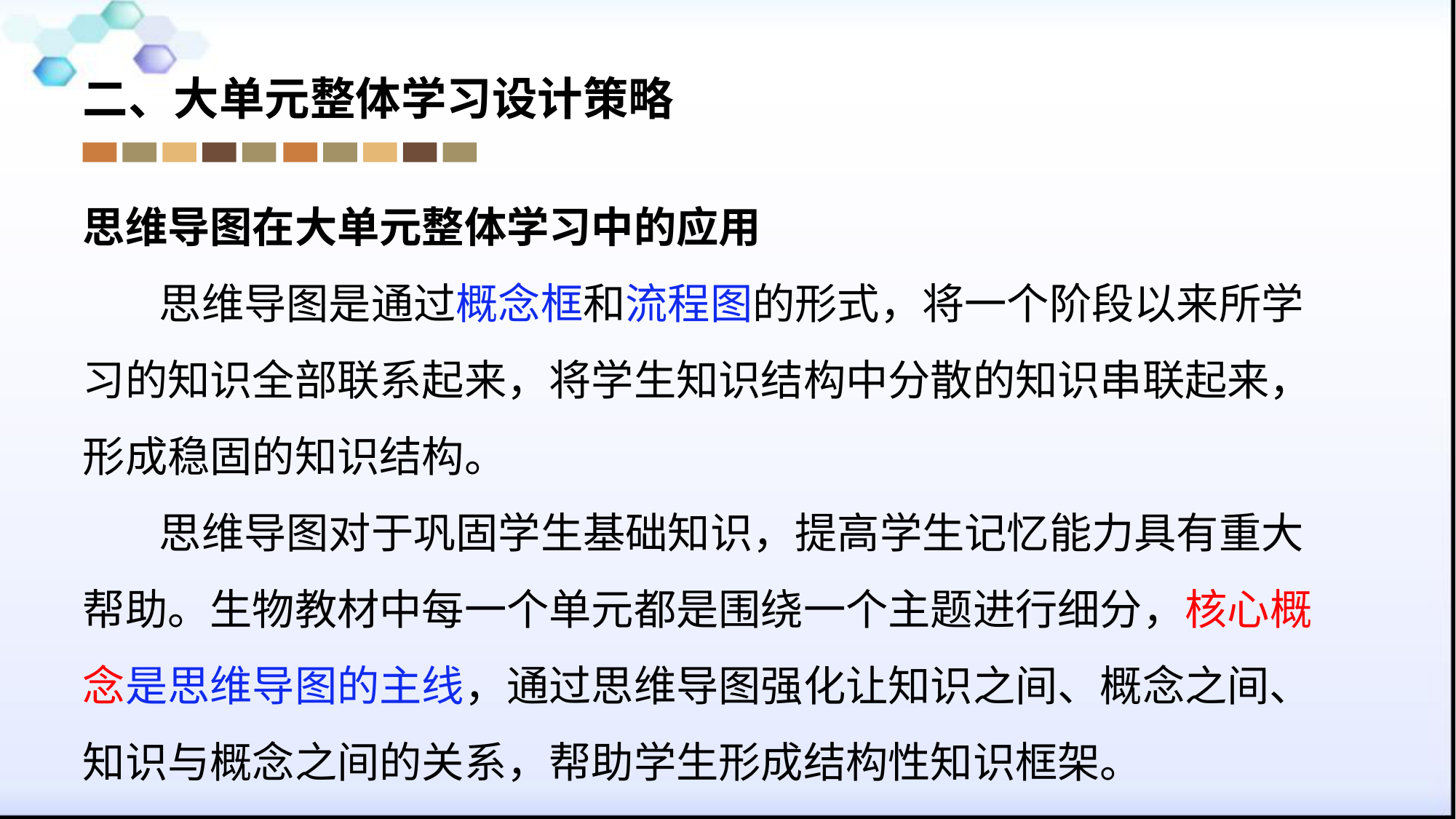

二、大单元整体学习设计策略

思维导图在大单元整体学习中的应用
       思维导图是通过概念框和流程图的形式，将一个阶段以来所学习的知识全部联系起来，将学生知识结构中分散的知识串联起来，形成稳固的知识结构。
       思维导图对于巩固学生基础知识，提高学生记忆能力具有重大帮助。生物教材中每一个单元都是围绕一个主题进行细分，核心概念是思维导图的主线，通过思维导图强化让知识之间、概念之间、知识与概念之间的关系，帮助学生形成结构性知识框架。